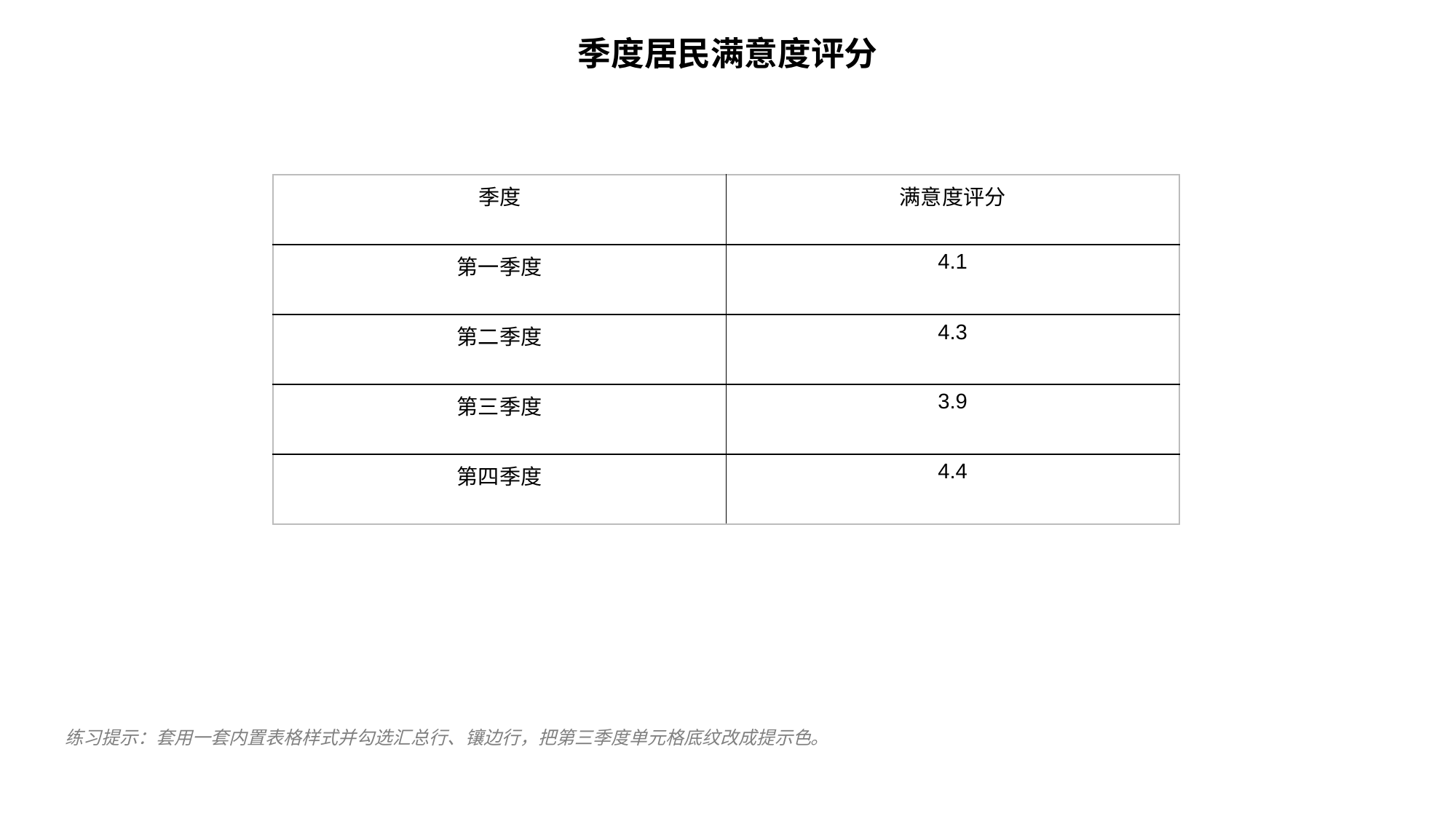

季度居民满意度评分
| 季度 | 满意度评分 |
| --- | --- |
| 第一季度 | 4.1 |
| 第二季度 | 4.3 |
| 第三季度 | 3.9 |
| 第四季度 | 4.4 |
练习提示：套用一套内置表格样式并勾选汇总行、镶边行，把第三季度单元格底纹改成提示色。